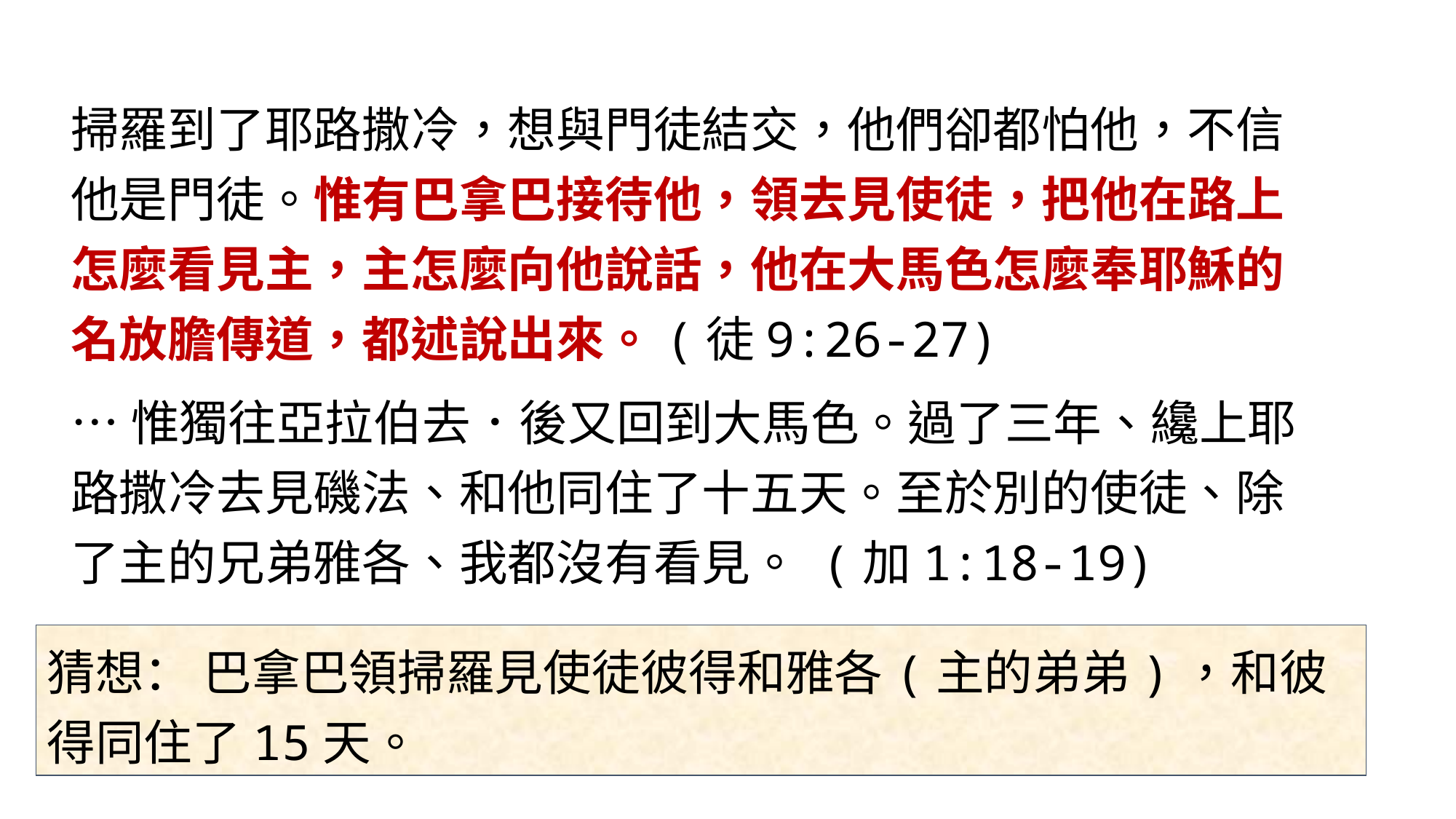

掃羅到了耶路撒冷，想與門徒結交，他們卻都怕他，不信他是門徒。惟有巴拿巴接待他，領去見使徒，把他在路上怎麼看見主，主怎麼向他說話，他在大馬色怎麼奉耶穌的名放膽傳道，都述說出來。(徒9:26-27)
…惟獨往亞拉伯去．後又回到大馬色。過了三年、纔上耶路撒冷去見磯法、和他同住了十五天。至於別的使徒、除了主的兄弟雅各、我都沒有看見。 (加1:18-19)
猜想： 巴拿巴領掃羅見使徒彼得和雅各(主的弟弟)，和彼得同住了15天。